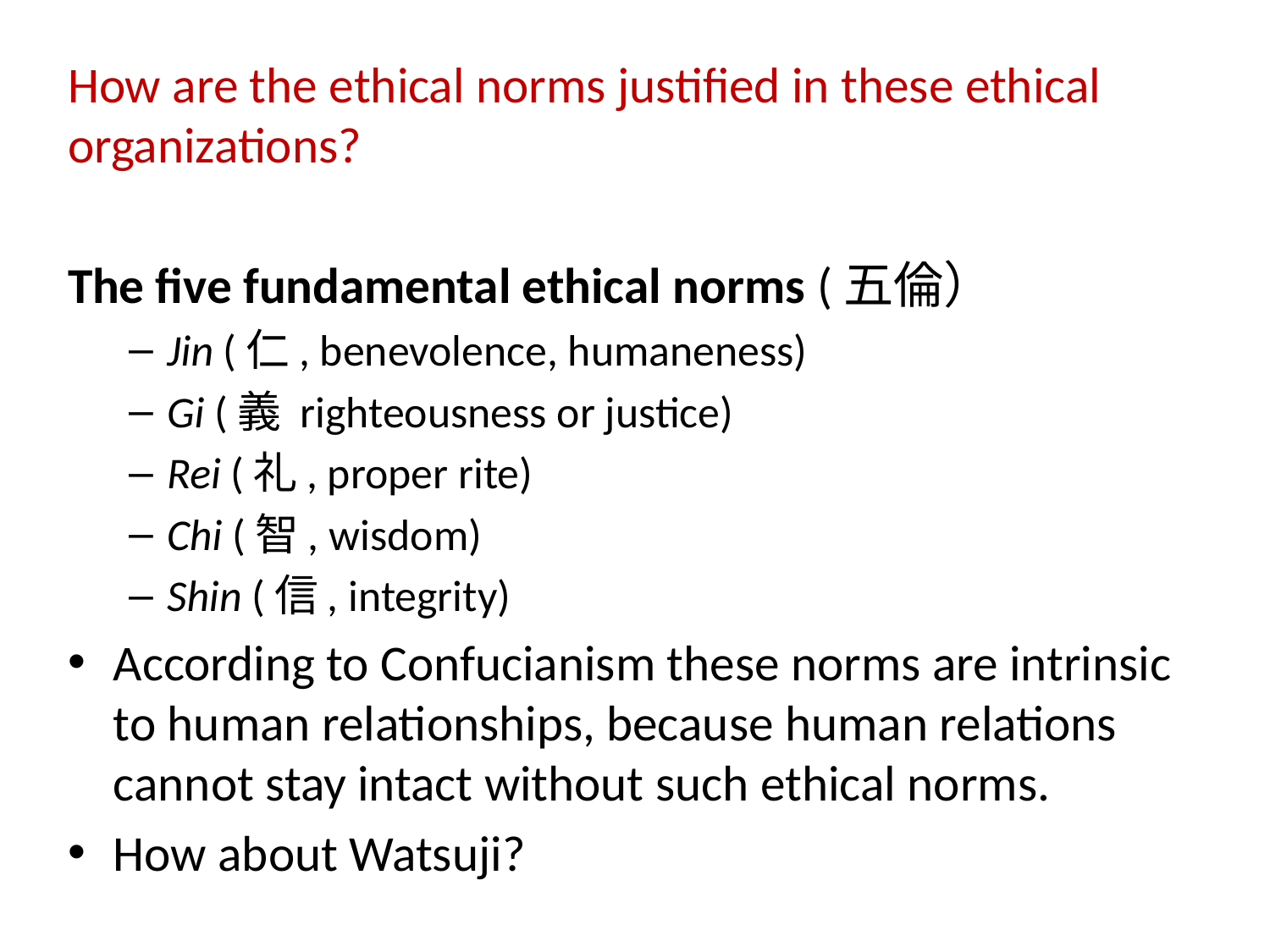

#
How are the ethical norms justified in these ethical organizations?

The five fundamental ethical norms (五倫）
Jin (仁, benevolence, humaneness)
Gi (義 righteousness or justice)
Rei (礼, proper rite)
Chi (智, wisdom)
Shin (信, integrity)
According to Confucianism these norms are intrinsic to human relationships, because human relations cannot stay intact without such ethical norms.
How about Watsuji?